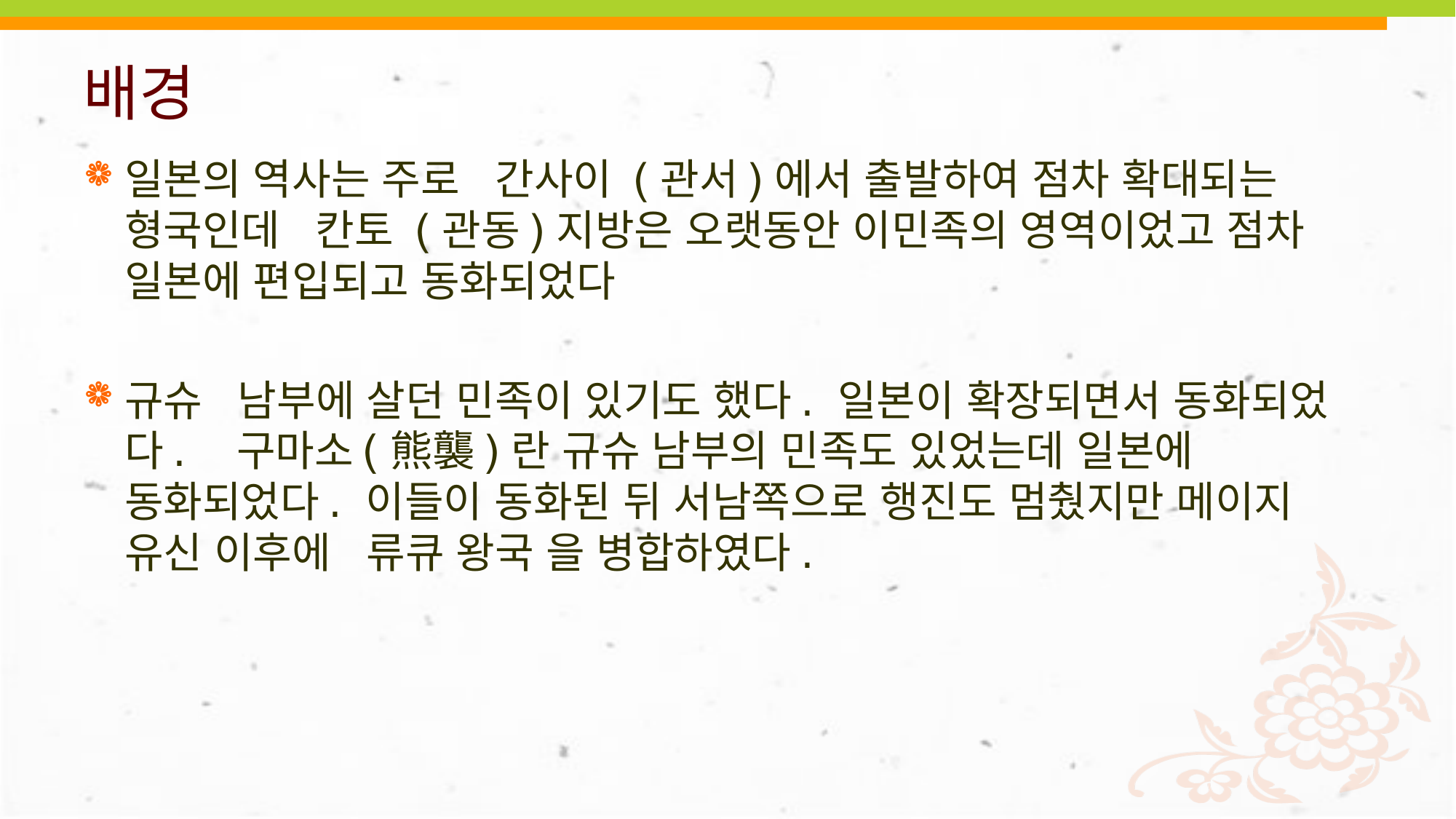

# 배경
일본의 역사는 주로   간사이 (관서)에서 출발하여 점차 확대되는 형국인데   칸토 (관동)지방은 오랫동안 이민족의 영역이었고 점차 일본에 편입되고 동화되었다

규슈   남부에 살던 민족이 있기도 했다. 일본이 확장되면서 동화되었다.   구마소(熊襲)란 규슈 남부의 민족도 있었는데 일본에 동화되었다. 이들이 동화된 뒤 서남쪽으로 행진도 멈췄지만 메이지 유신 이후에   류큐 왕국 을 병합하였다.